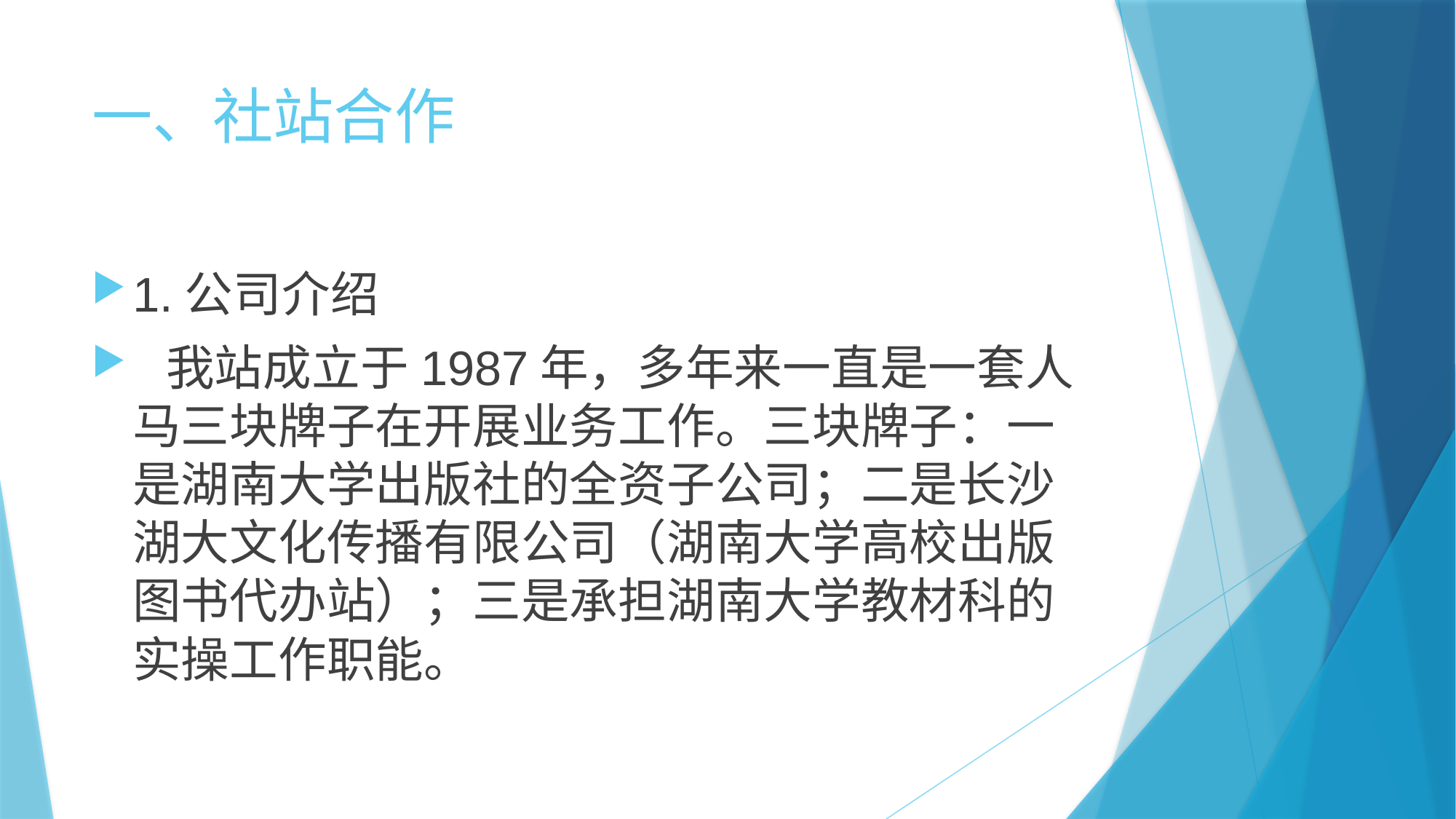

# 一、社站合作
1.公司介绍
  我站成立于1987年，多年来一直是一套人马三块牌子在开展业务工作。三块牌子：一是湖南大学出版社的全资子公司；二是长沙湖大文化传播有限公司（湖南大学高校出版图书代办站）；三是承担湖南大学教材科的实操工作职能。